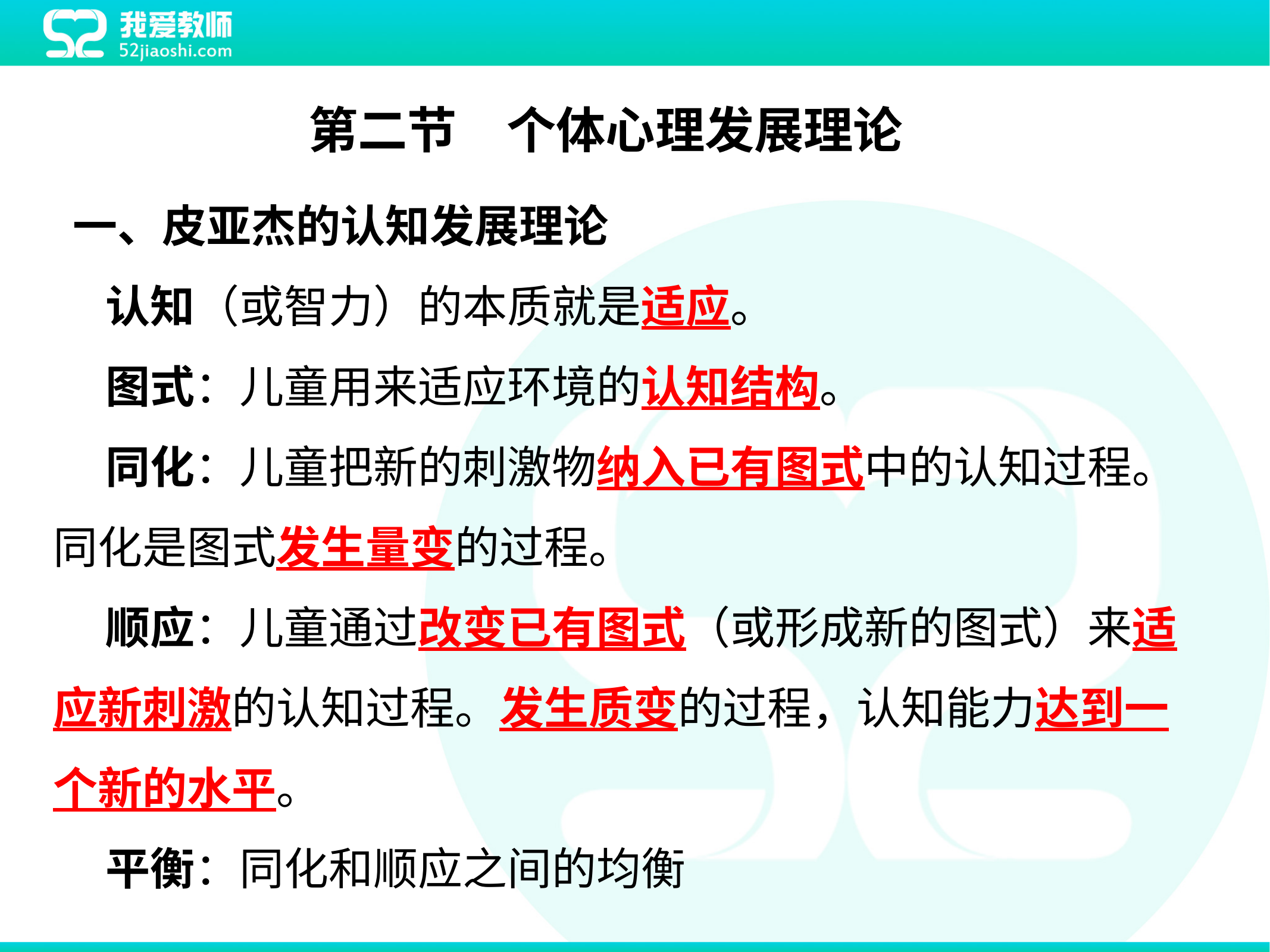

第二节　个体心理发展理论
一、皮亚杰的认知发展理论
认知（或智力）的本质就是适应。
图式：儿童用来适应环境的认知结构。
同化：儿童把新的刺激物纳入已有图式中的认知过程。同化是图式发生量变的过程。
顺应：儿童通过改变已有图式（或形成新的图式）来适应新刺激的认知过程。发生质变的过程，认知能力达到一个新的水平。
平衡：同化和顺应之间的均衡